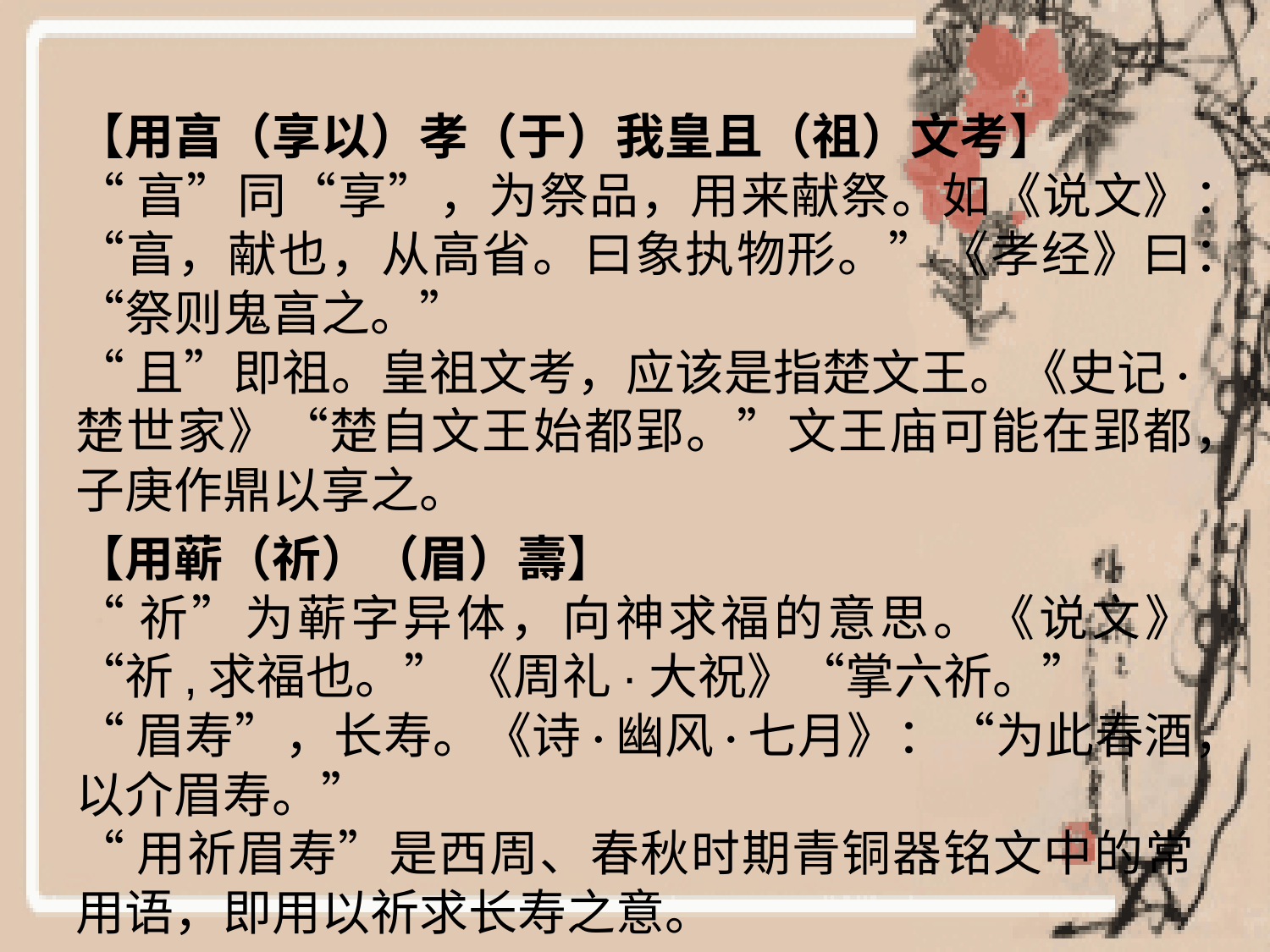

#
【用亯（享以）孝（于）我皇且（祖）文考】
“亯”同“享”，为祭品，用来献祭。如《说文》：“亯，献也，从高省。曰象执物形。”《孝经》曰：“祭则鬼亯之。”
“且”即祖。皇祖文考，应该是指楚文王。《史记·楚世家》“楚自文王始都郢。”文王庙可能在郢都，子庚作鼎以享之。
【用蕲（祈）（眉）壽】
“祈”为蕲字异体，向神求福的意思。《说文》“祈,求福也。” 《周礼·大祝》“掌六祈。”
“眉寿”，长寿。《诗·幽风·七月》：“为此春酒，以介眉寿。”
“用祈眉寿”是西周、春秋时期青铜器铭文中的常用语，即用以祈求长寿之意。